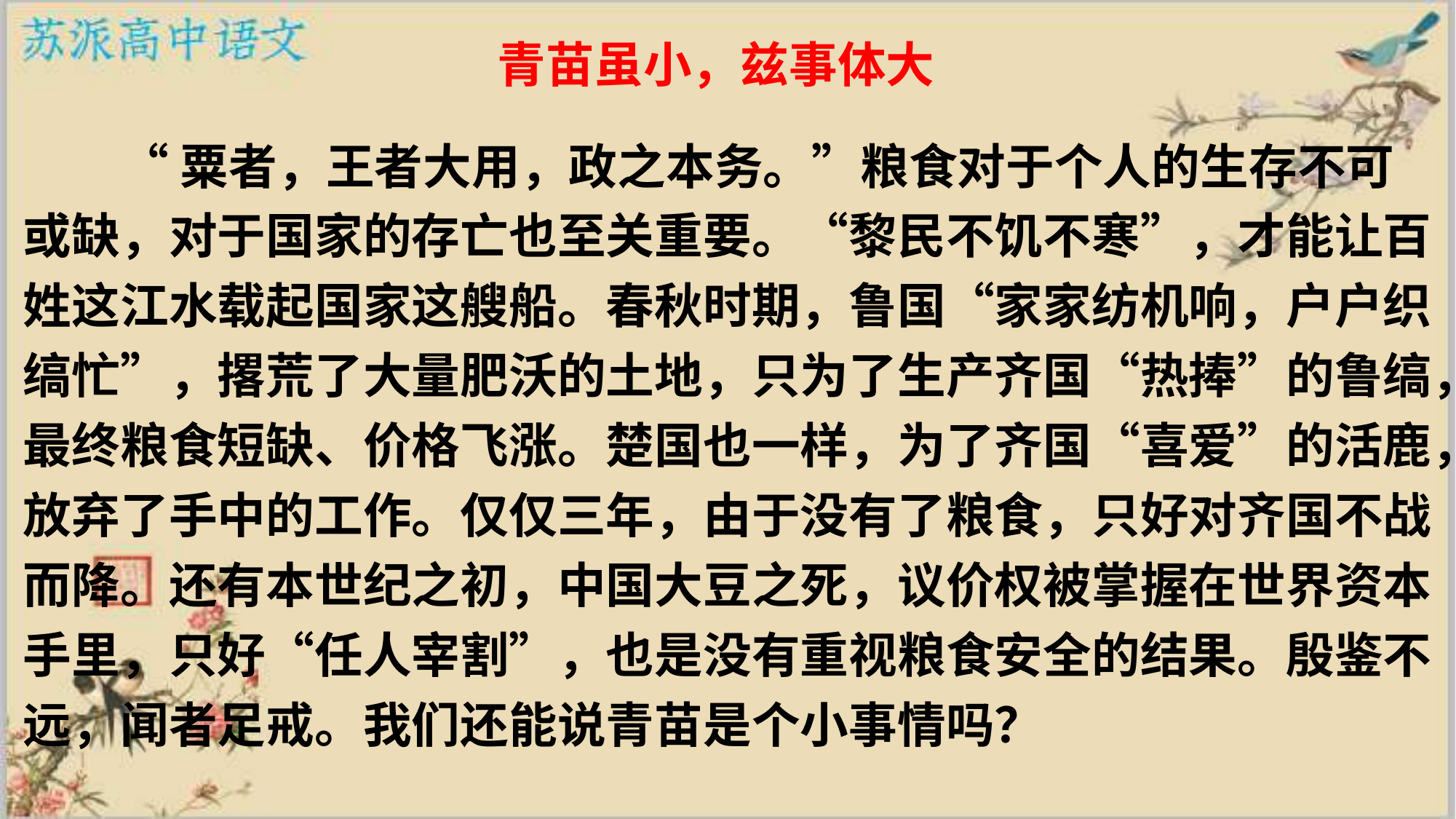

青苗虽小，兹事体大
“粟者，王者大用，政之本务。”粮食对于个人的生存不可或缺，对于国家的存亡也至关重要。“黎民不饥不寒”，才能让百姓这江水载起国家这艘船。春秋时期，鲁国“家家纺机响，户户织缟忙”，撂荒了大量肥沃的土地，只为了生产齐国“热捧”的鲁缟，最终粮食短缺、价格飞涨。楚国也一样，为了齐国“喜爱”的活鹿，放弃了手中的工作。仅仅三年，由于没有了粮食，只好对齐国不战而降。还有本世纪之初，中国大豆之死，议价权被掌握在世界资本手里，只好“任人宰割”，也是没有重视粮食安全的结果。殷鉴不远，闻者足戒。我们还能说青苗是个小事情吗？